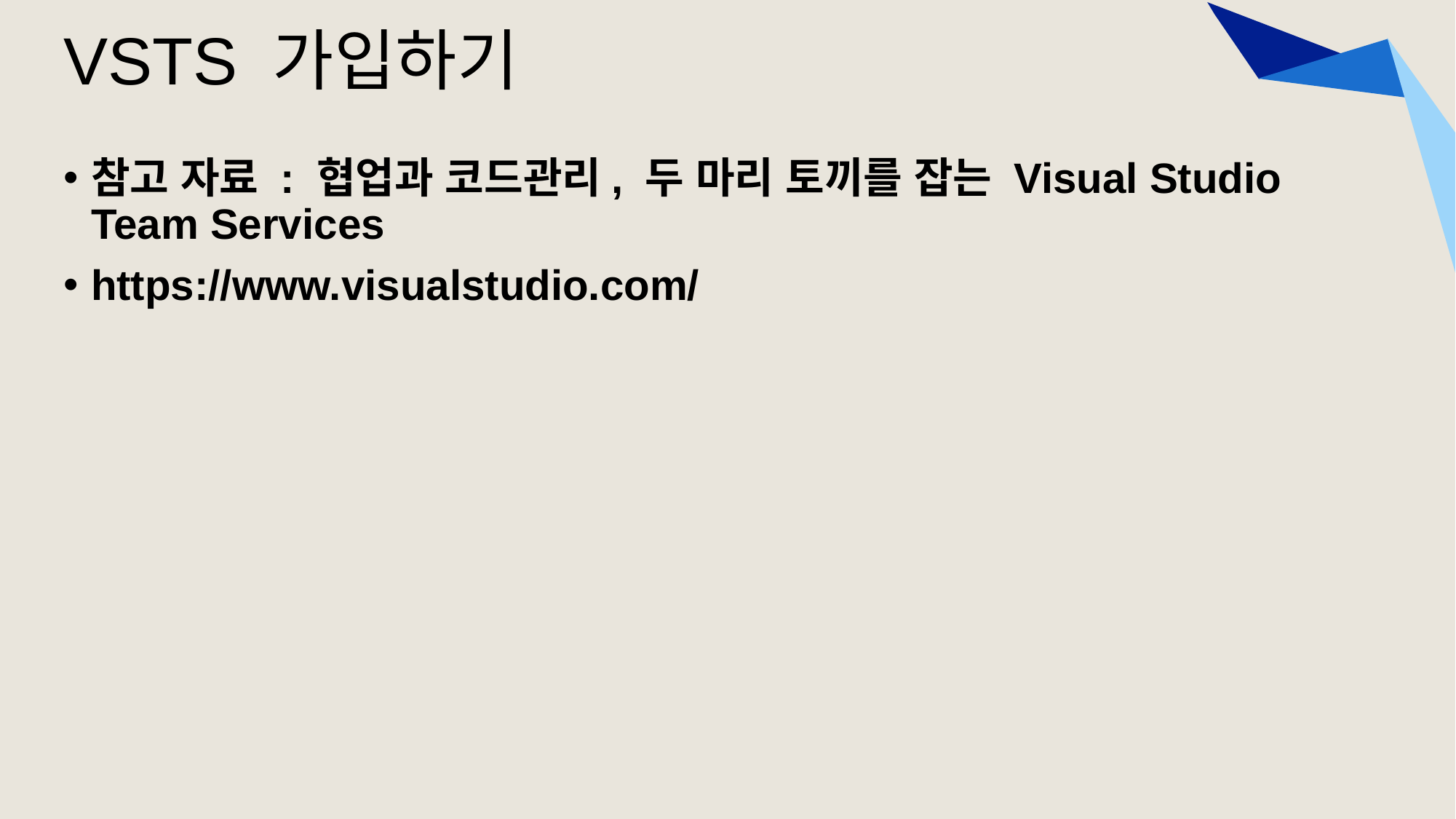

# VSTS 가입하기
참고 자료 : 협업과 코드관리, 두 마리 토끼를 잡는 Visual Studio Team Services
https://www.visualstudio.com/